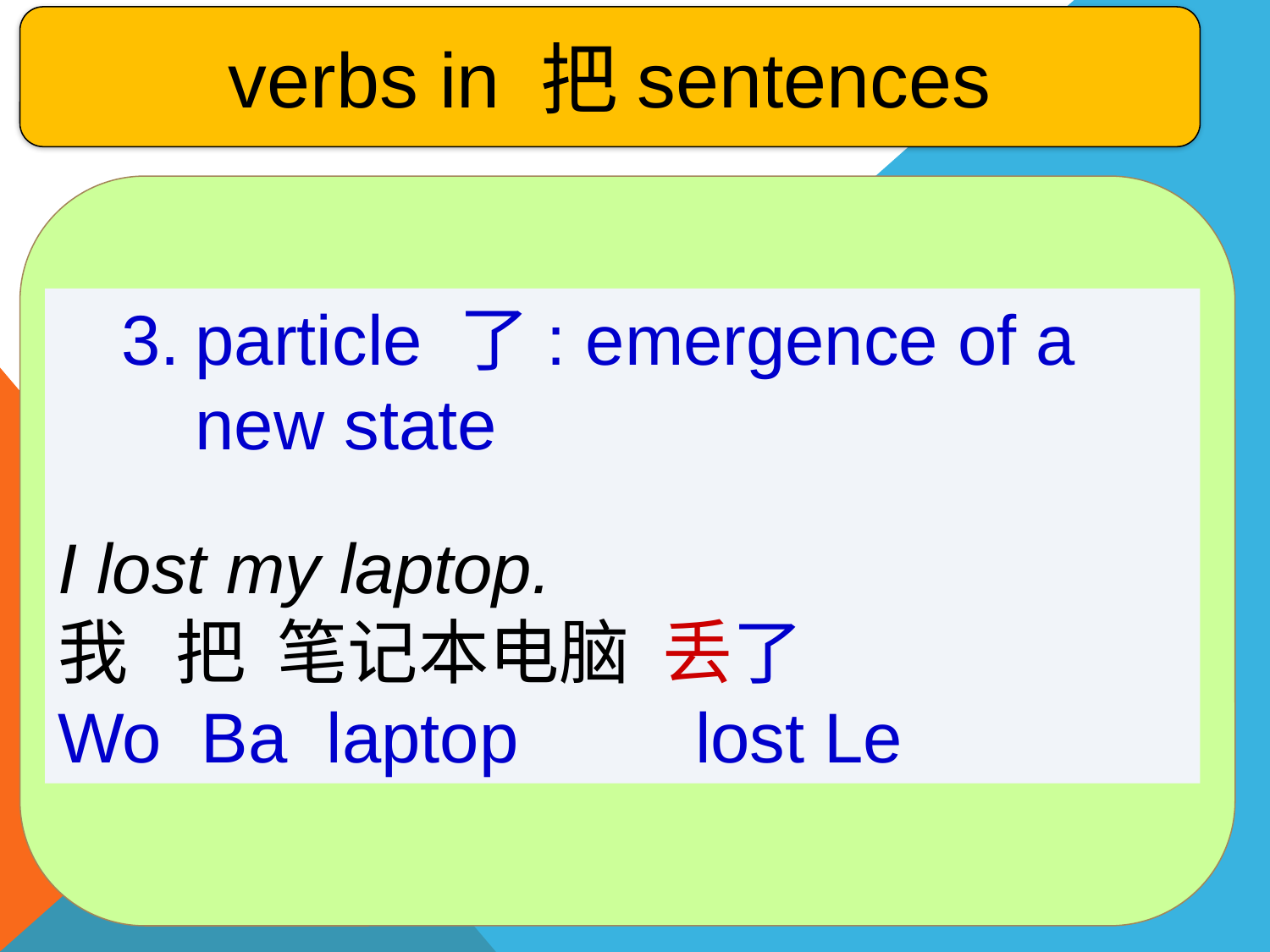

verbs in 把sentences

particle 了: emergence of a new state

I lost my laptop.
我   把  笔记本电脑  丢了
Wo  Ba  laptop         lost Le